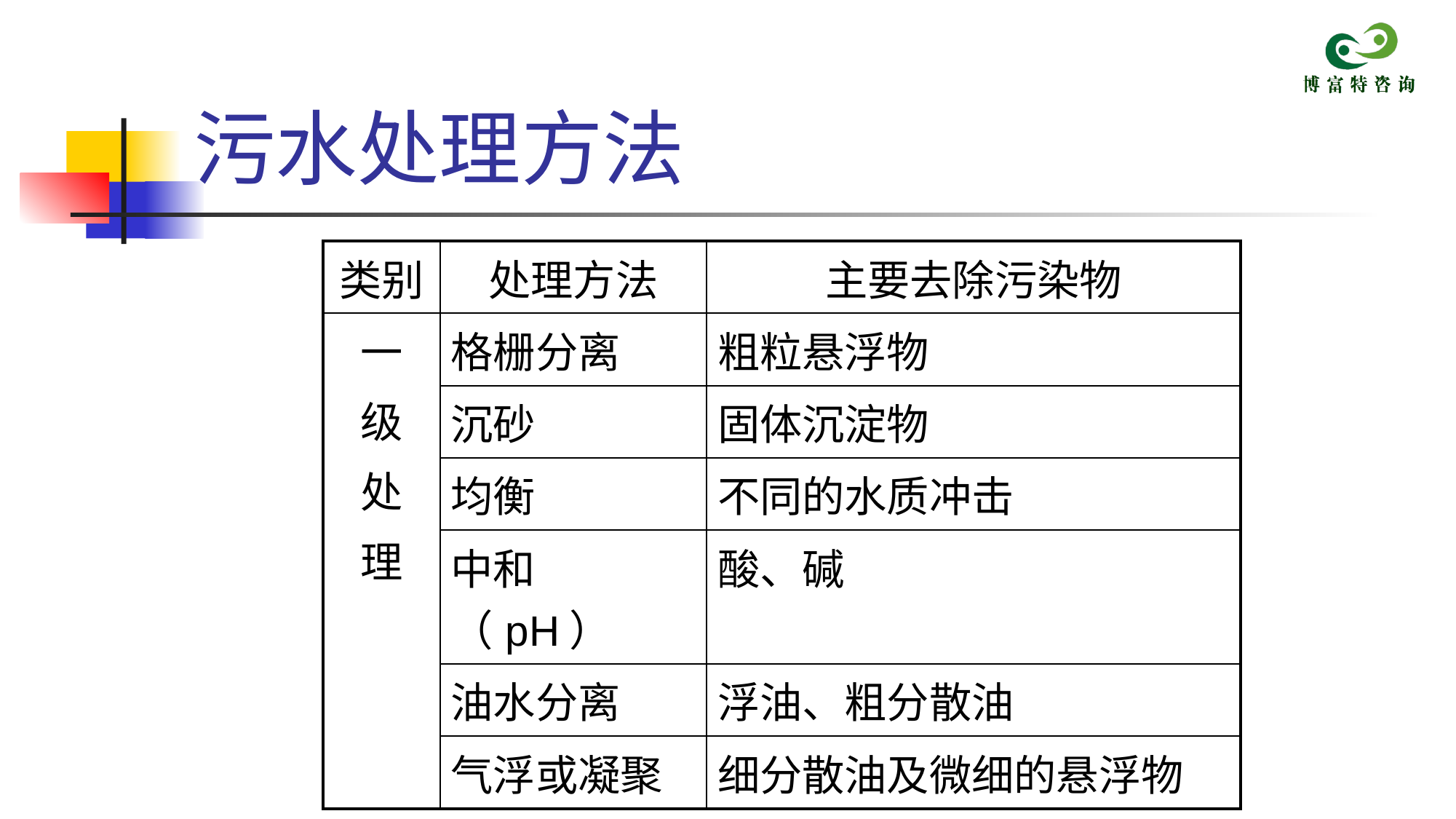

# 污水处理方法

| 类别 | 处理方法 | 主要去除污染物 |
| --- | --- | --- |
| 一 级 处 理 | 格栅分离 | 粗粒悬浮物 |
|  | 沉砂 | 固体沉淀物 |
|  | 均衡 | 不同的水质冲击 |
|  | 中和（pH） | 酸、碱 |
|  | 油水分离 | 浮油、粗分散油 |
|  | 气浮或凝聚 | 细分散油及微细的悬浮物 |